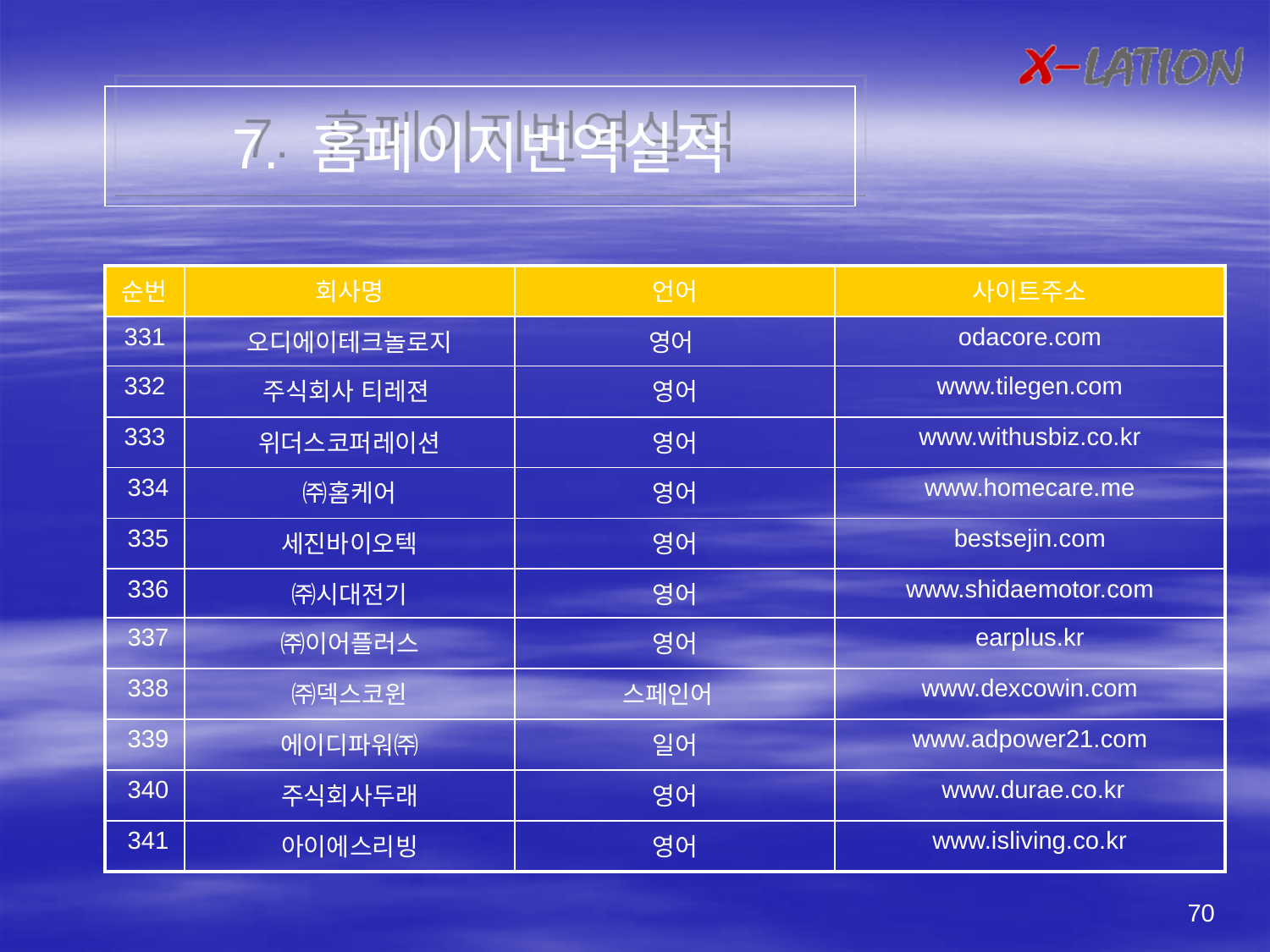

7. 홈페이지번역실적
| 순번 | 회사명 | 언어 | 사이트주소 |
| --- | --- | --- | --- |
| 331 | 오디에이테크놀로지 | 영어 | odacore.com |
| 332 | 주식회사 티레젼 | 영어 | www.tilegen.com |
| 333 | 위더스코퍼레이션 | 영어 | www.withusbiz.co.kr |
| 334 | ㈜홈케어 | 영어 | www.homecare.me |
| 335 | 세진바이오텍 | 영어 | bestsejin.com |
| 336 | ㈜시대전기 | 영어 | www.shidaemotor.com |
| 337 | ㈜이어플러스 | 영어 | earplus.kr |
| 338 | ㈜덱스코윈 | 스페인어 | www.dexcowin.com |
| 339 | 에이디파워㈜ | 일어 | www.adpower21.com |
| 340 | 주식회사두래 | 영어 | www.durae.co.kr |
| 341 | 아이에스리빙 | 영어 | www.isliving.co.kr |
70